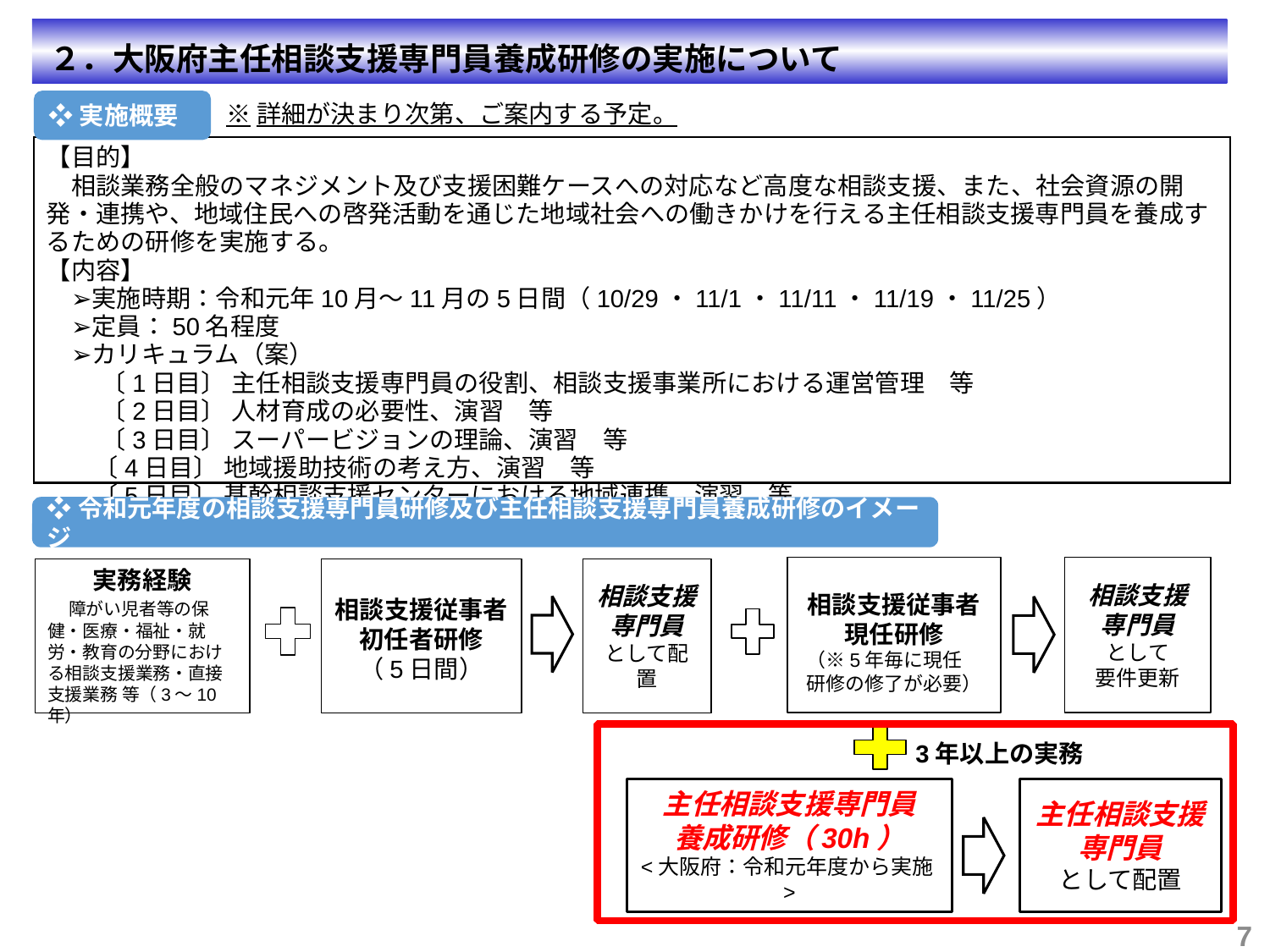

２．大阪府主任相談支援専門員養成研修の実施について
❖実施概要
※詳細が決まり次第、ご案内する予定。
【目的】
　相談業務全般のマネジメント及び支援困難ケースへの対応など高度な相談支援、また、社会資源の開発・連携や、地域住民への啓発活動を通じた地域社会への働きかけを行える主任相談支援専門員を養成するための研修を実施する。
【内容】
　➢実施時期：令和元年10月～11月の5日間（10/29・11/1・11/11・11/19・11/25）
　➢定員：50名程度
　➢カリキュラム（案）
　　 〔1日目〕 主任相談支援専門員の役割、相談支援事業所における運営管理　等
　　 〔2日目〕 人材育成の必要性、演習　等
　　 〔3日目〕 スーパービジョンの理論、演習　等
  　 〔4日目〕 地域援助技術の考え方、演習　等
  　 〔5日目〕 基幹相談支援センターにおける地域連携、演習　等
❖令和元年度の相談支援専門員研修及び主任相談支援専門員養成研修のイメージ

相談支援従事者
現任研修
（※5年毎に現任
研修の修了が必要）

相談支援専門員
として
要件更新

相談支援従事者初任者研修
（5日間）
相談支援
専門員
として配置
実務経験
　障がい児者等の保健・医療・福祉・就労・教育の分野における相談支援業務・直接支援業務 等（3～10年）

3年以上の実務
主任相談支援専門員
養成研修（30h）
<大阪府：令和元年度から実施>
主任相談支援
専門員
として配置

7